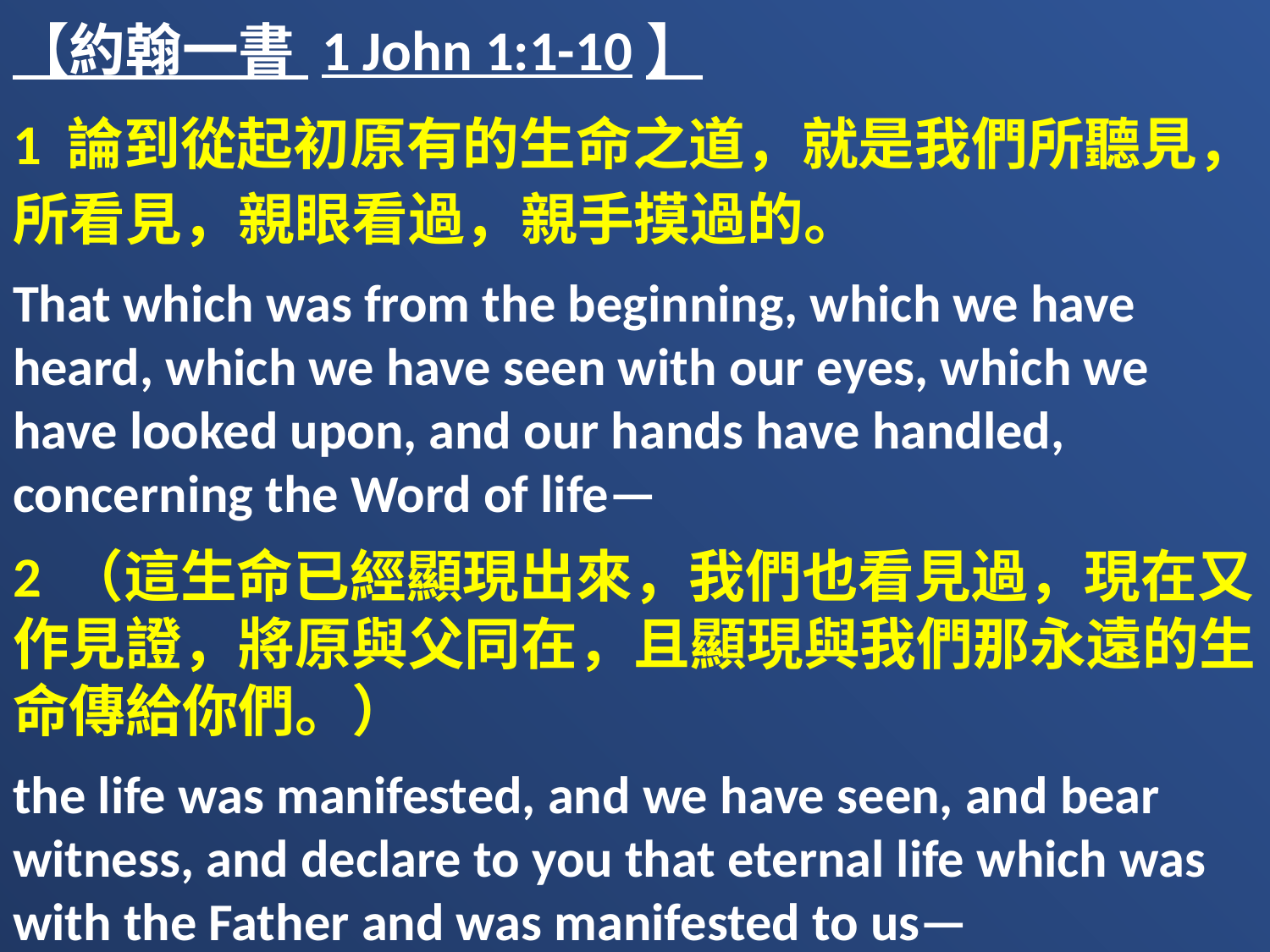

【約翰一書 1 John 1:1-10】
1 論到從起初原有的生命之道，就是我們所聽見，所看見，親眼看過，親手摸過的。
That which was from the beginning, which we have heard, which we have seen with our eyes, which we have looked upon, and our hands have handled, concerning the Word of life—
2 （這生命已經顯現出來，我們也看見過，現在又作見證，將原與父同在，且顯現與我們那永遠的生命傳給你們。）
the life was manifested, and we have seen, and bear witness, and declare to you that eternal life which was with the Father and was manifested to us—